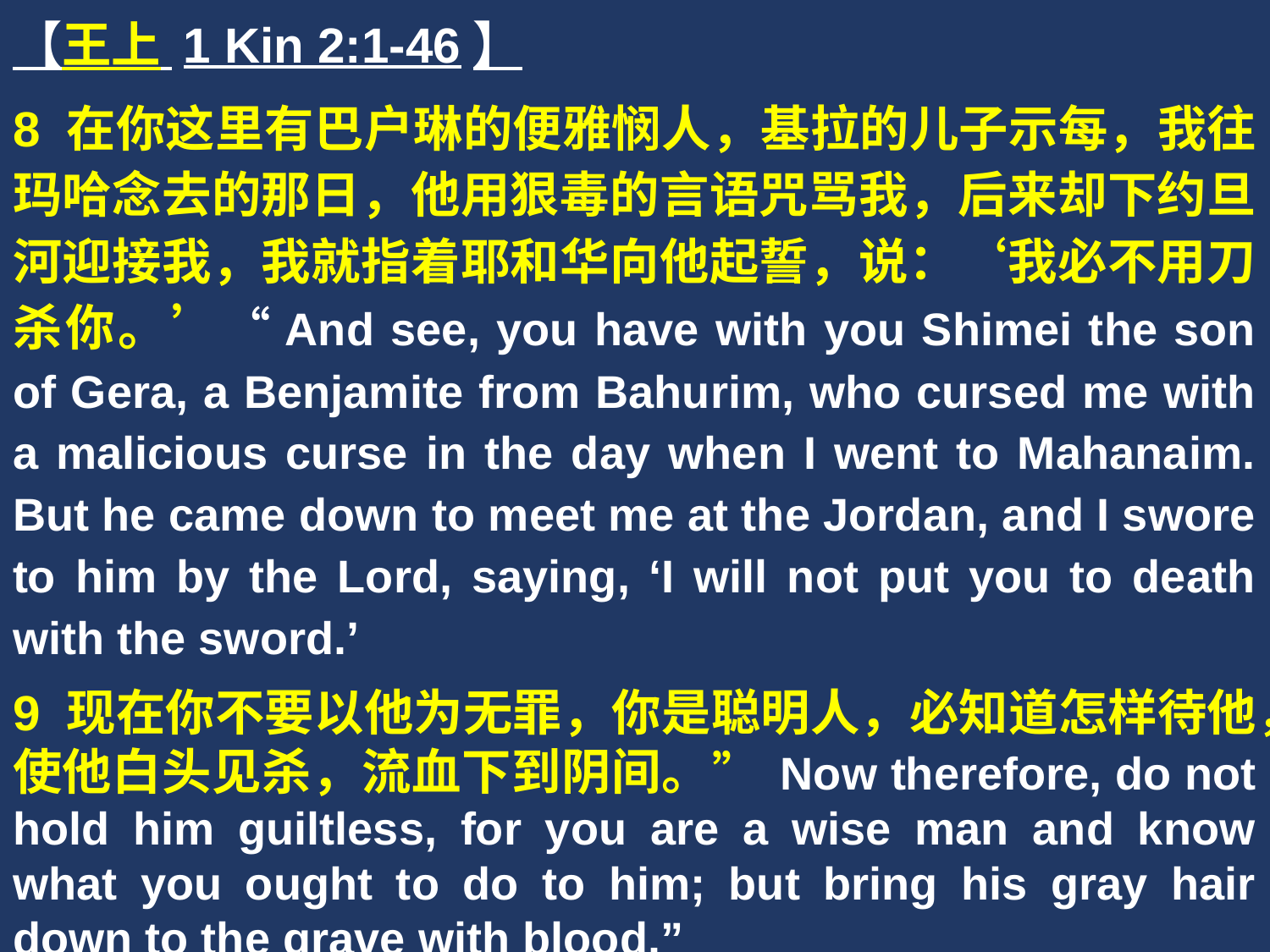

【王上 1 Kin 2:1-46】
8 在你这里有巴户琳的便雅悯人，基拉的儿子示每，我往玛哈念去的那日，他用狠毒的言语咒骂我，后来却下约旦河迎接我，我就指着耶和华向他起誓，说：‘我必不用刀杀你。’“And see, you have with you Shimei the son of Gera, a Benjamite from Bahurim, who cursed me with a malicious curse in the day when I went to Mahanaim. But he came down to meet me at the Jordan, and I swore to him by the Lord, saying, ‘I will not put you to death with the sword.’
9 现在你不要以他为无罪，你是聪明人，必知道怎样待他，使他白头见杀，流血下到阴间。” Now therefore, do not hold him guiltless, for you are a wise man and know what you ought to do to him; but bring his gray hair down to the grave with blood.”